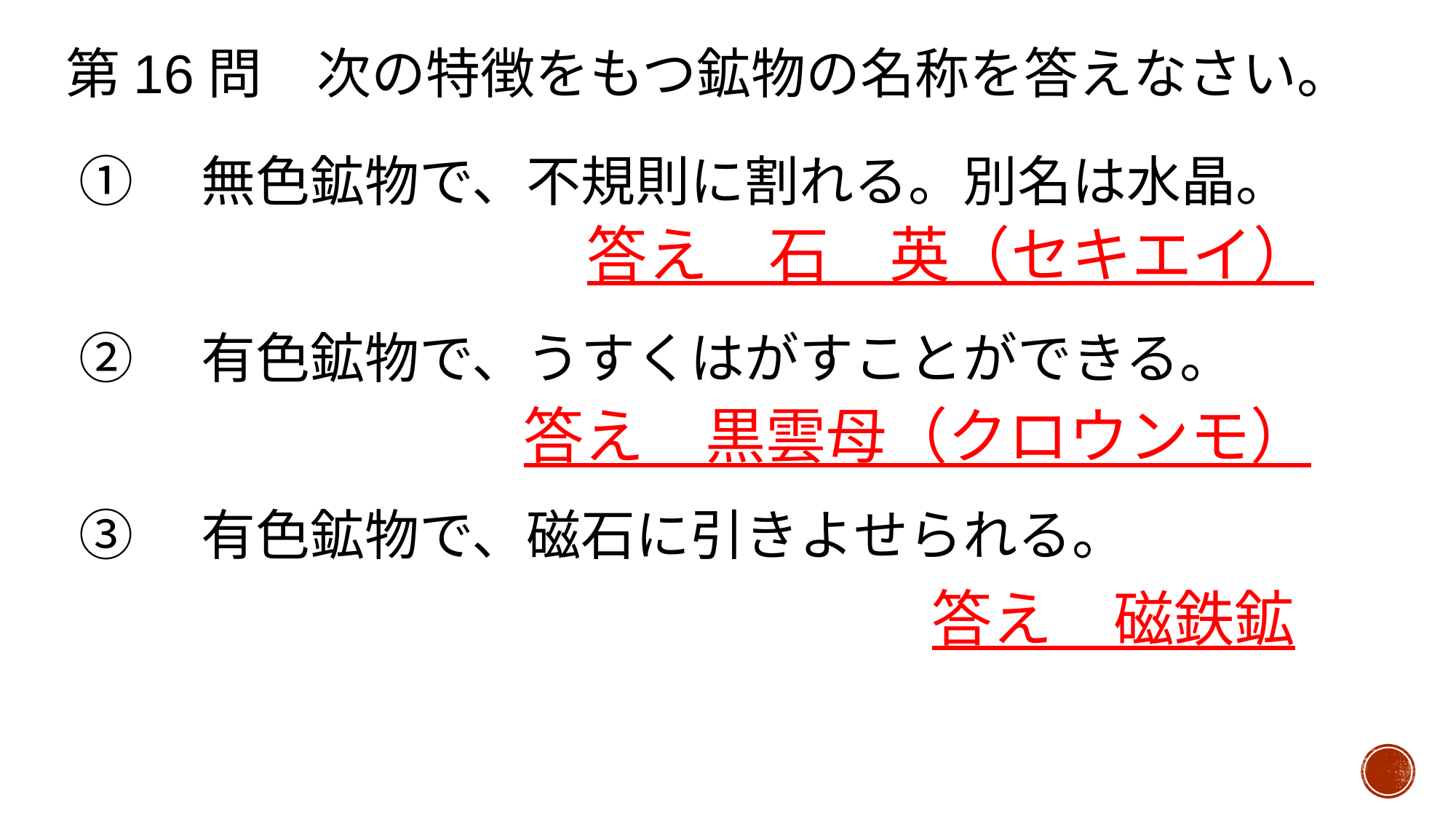

# 第16問　次の特徴をもつ鉱物の名称を答えなさい。
①　無色鉱物で、不規則に割れる。別名は水晶。

②　有色鉱物で、うすくはがすことができる。

③　有色鉱物で、磁石に引きよせられる。

答え　石　英（セキエイ）
答え　黒雲母（クロウンモ）
答え　磁鉄鉱